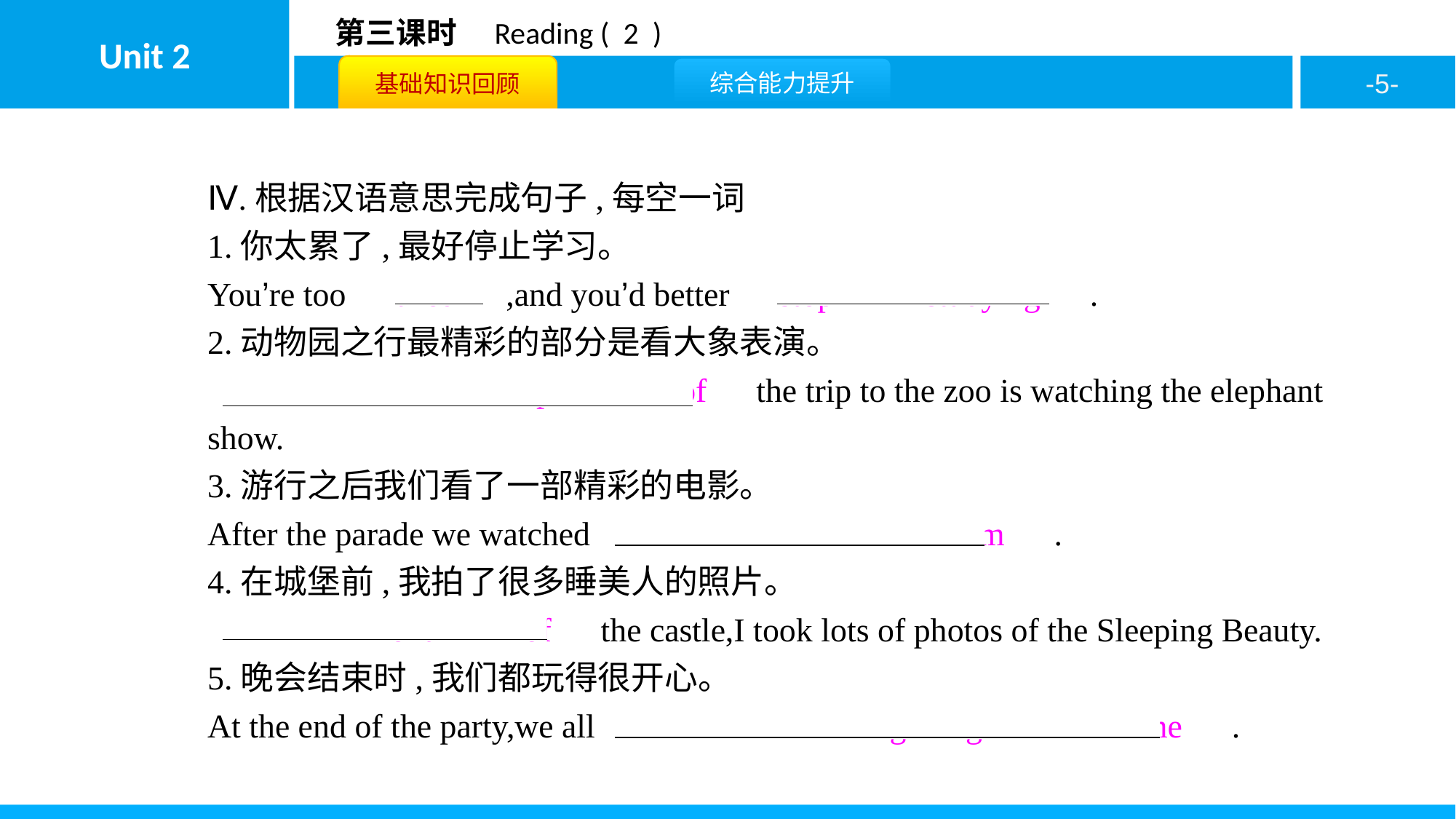

Ⅳ.根据汉语意思完成句子,每空一词
1.你太累了,最好停止学习。
You’re too　tired　,and you’d better　stop　 　studying　.
2.动物园之行最精彩的部分是看大象表演。
　The　 　best　 　part　 　of　the trip to the zoo is watching the elephant show.
3.游行之后我们看了一部精彩的电影。
After the parade we watched　a　 　fantastic　 　film　.
4.在城堡前,我拍了很多睡美人的照片。
　In　 　front　 　of　the castle,I took lots of photos of the Sleeping Beauty.
5.晚会结束时,我们都玩得很开心。
At the end of the party,we all　had　 　a　 　good/great　 　time　.